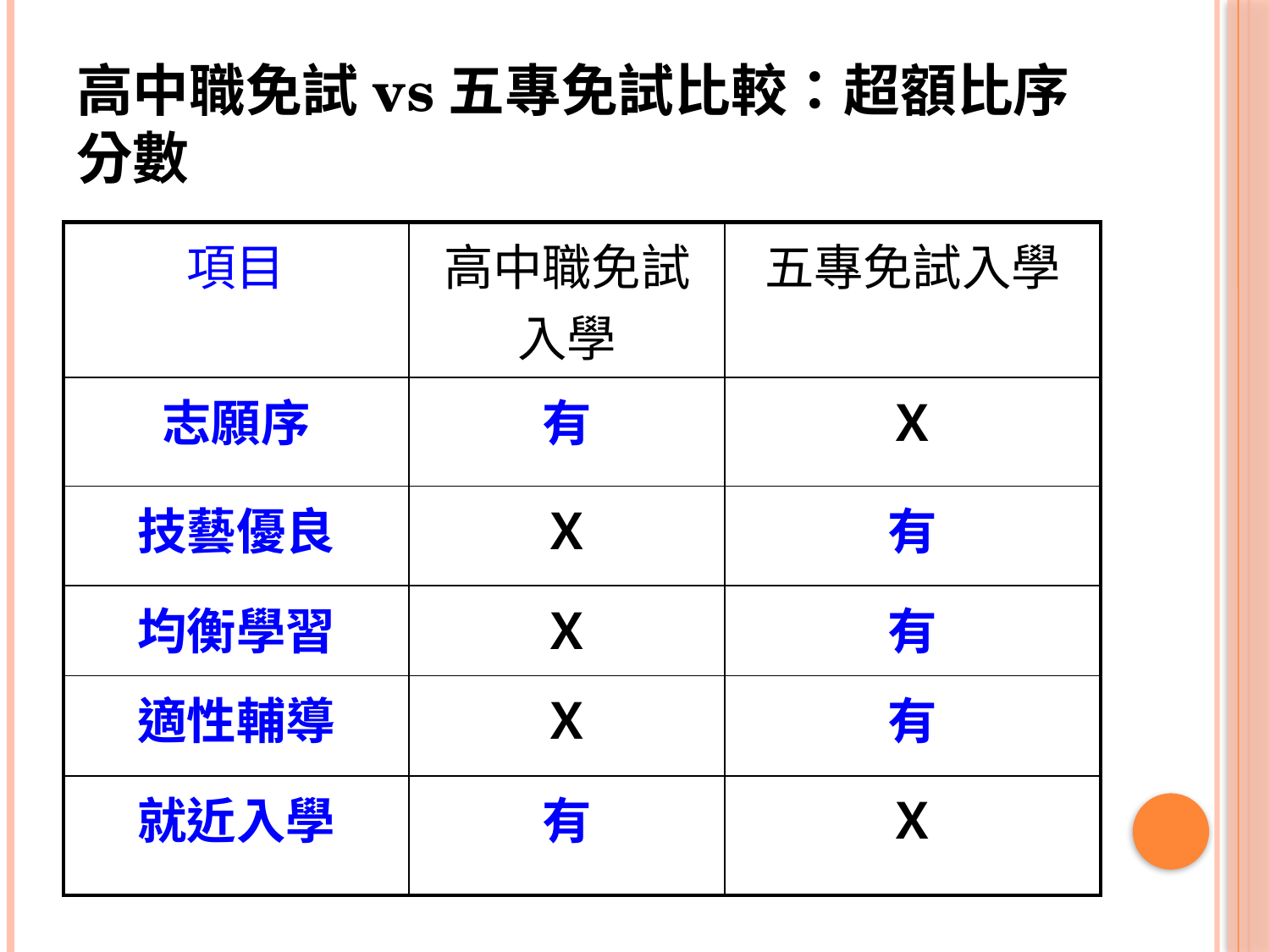

高中職免試vs五專免試比較：超額比序分數
| 項目 | 高中職免試入學 | 五專免試入學 |
| --- | --- | --- |
| 志願序 | 有 | Ｘ |
| 技藝優良 | Ｘ | 有 |
| 均衡學習 | Ｘ | 有 |
| 適性輔導 | Ｘ | 有 |
| 就近入學 | 有 | Ｘ |